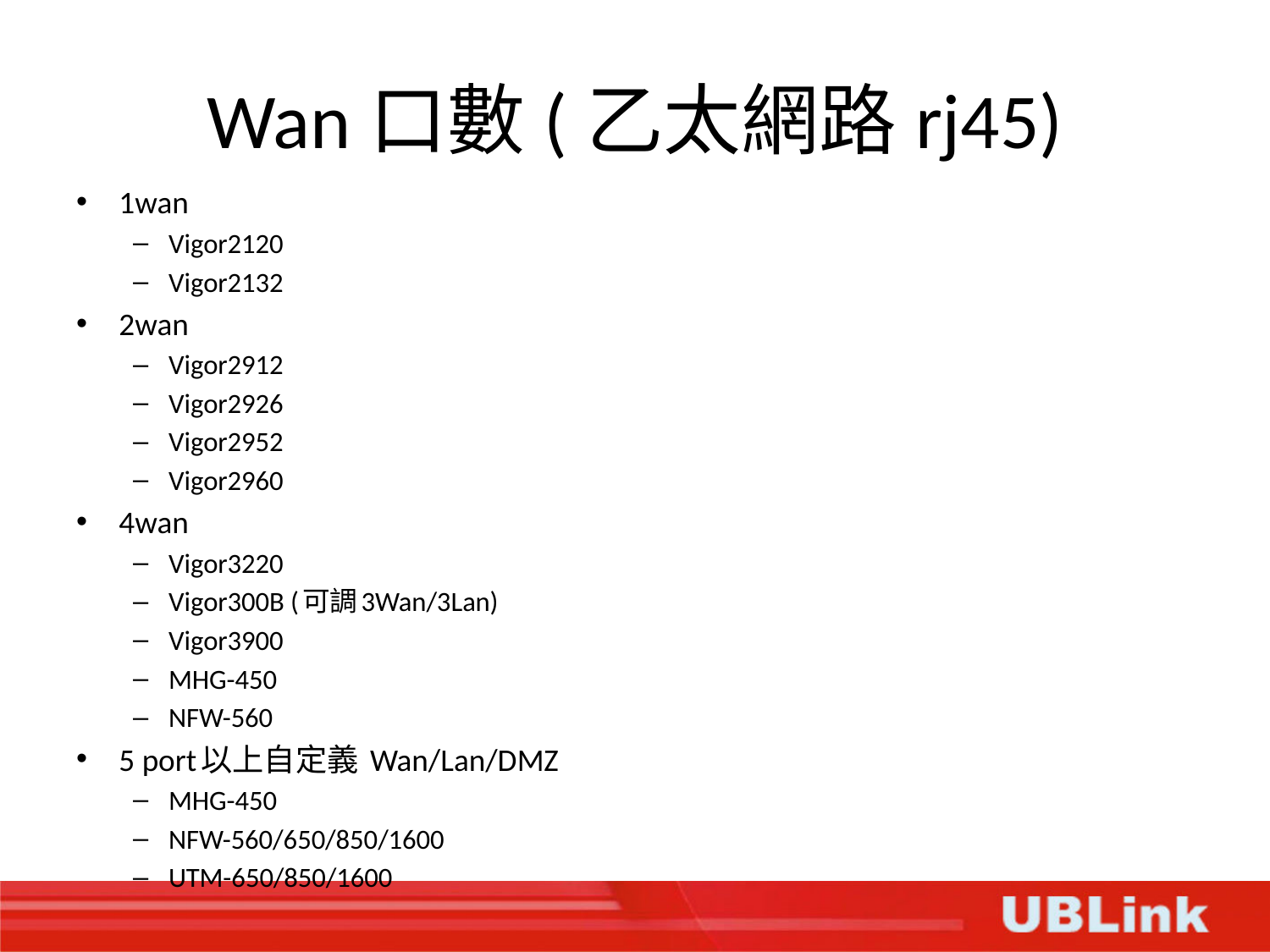

# Wan口數(乙太網路rj45)
1wan
Vigor2120
Vigor2132
2wan
Vigor2912
Vigor2926
Vigor2952
Vigor2960
4wan
Vigor3220
Vigor300B (可調3Wan/3Lan)
Vigor3900
MHG-450
NFW-560
5 port以上自定義 Wan/Lan/DMZ
MHG-450
NFW-560/650/850/1600
UTM-650/850/1600